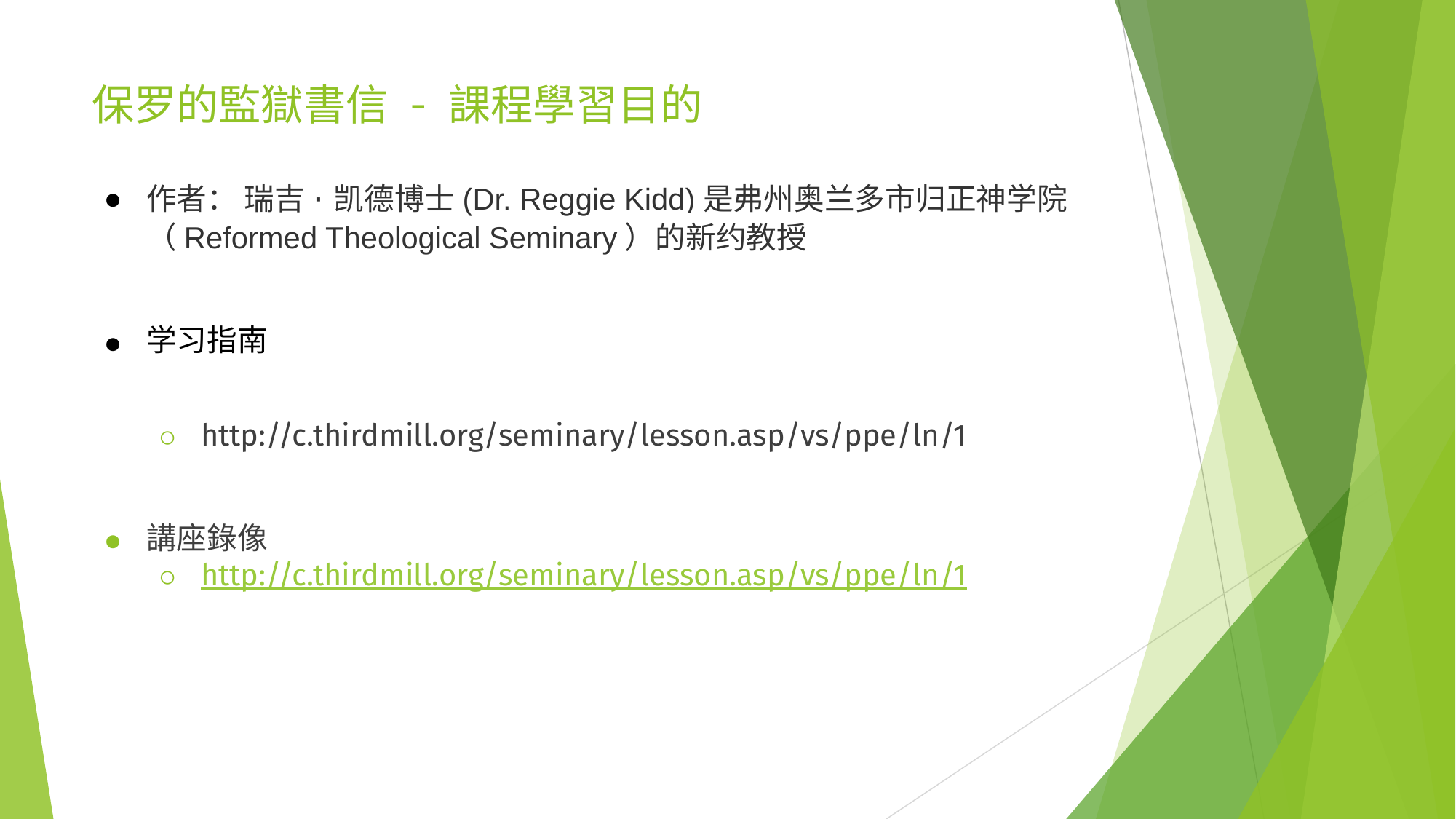

# 保罗的監獄書信 - 課程學習目的
作者： 瑞吉·凯德博士(Dr. Reggie Kidd)是弗州奥兰多市归正神学院（Reformed Theological Seminary）的新约教授

学习指南

http://c.thirdmill.org/seminary/lesson.asp/vs/ppe/ln/1

講座錄像
http://c.thirdmill.org/seminary/lesson.asp/vs/ppe/ln/1